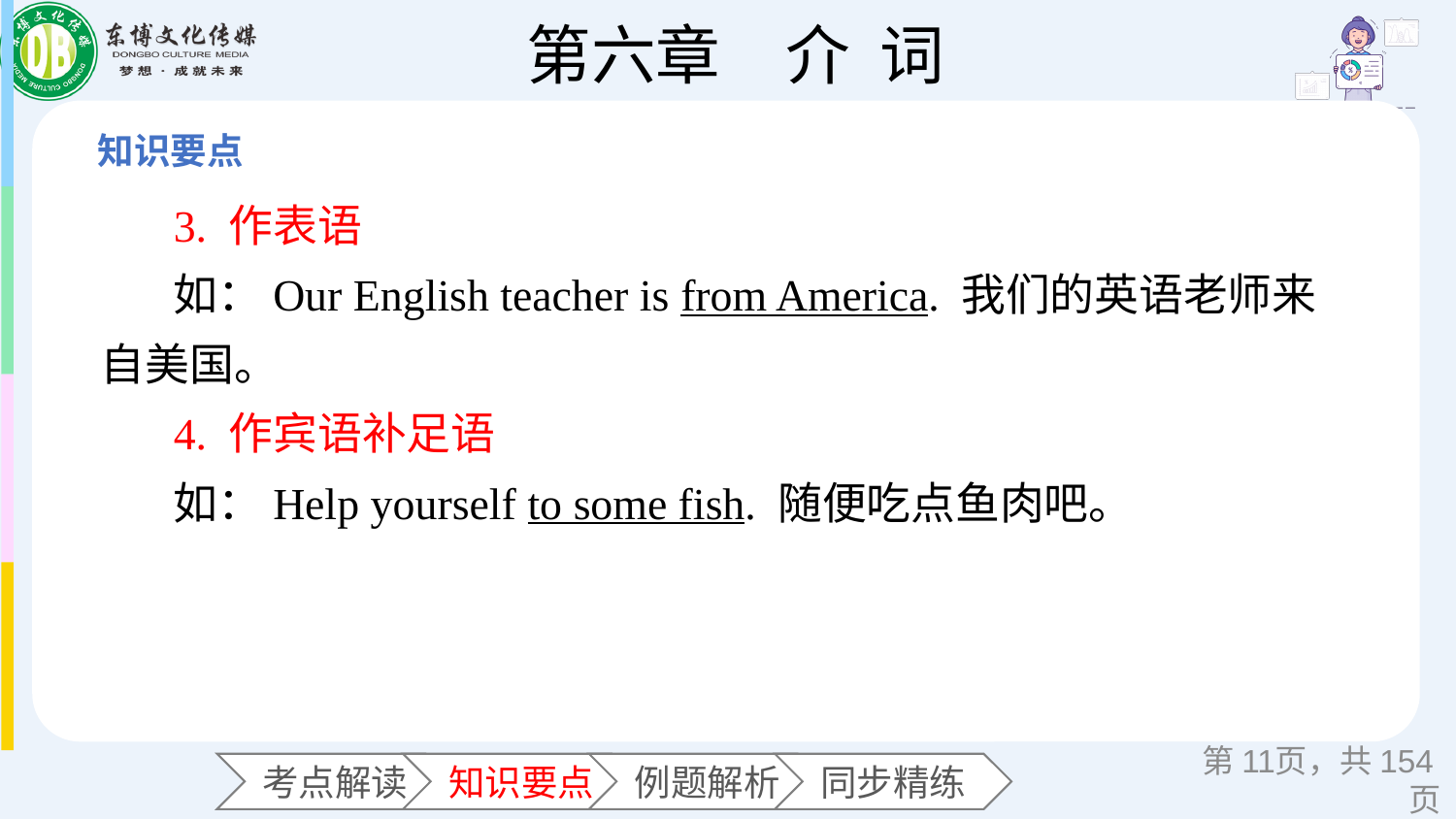

3. 作表语
如：Our English teacher is from America. 我们的英语老师来自美国。
4. 作宾语补足语
如：Help yourself to some fish. 随便吃点鱼肉吧。
第11页，共154页